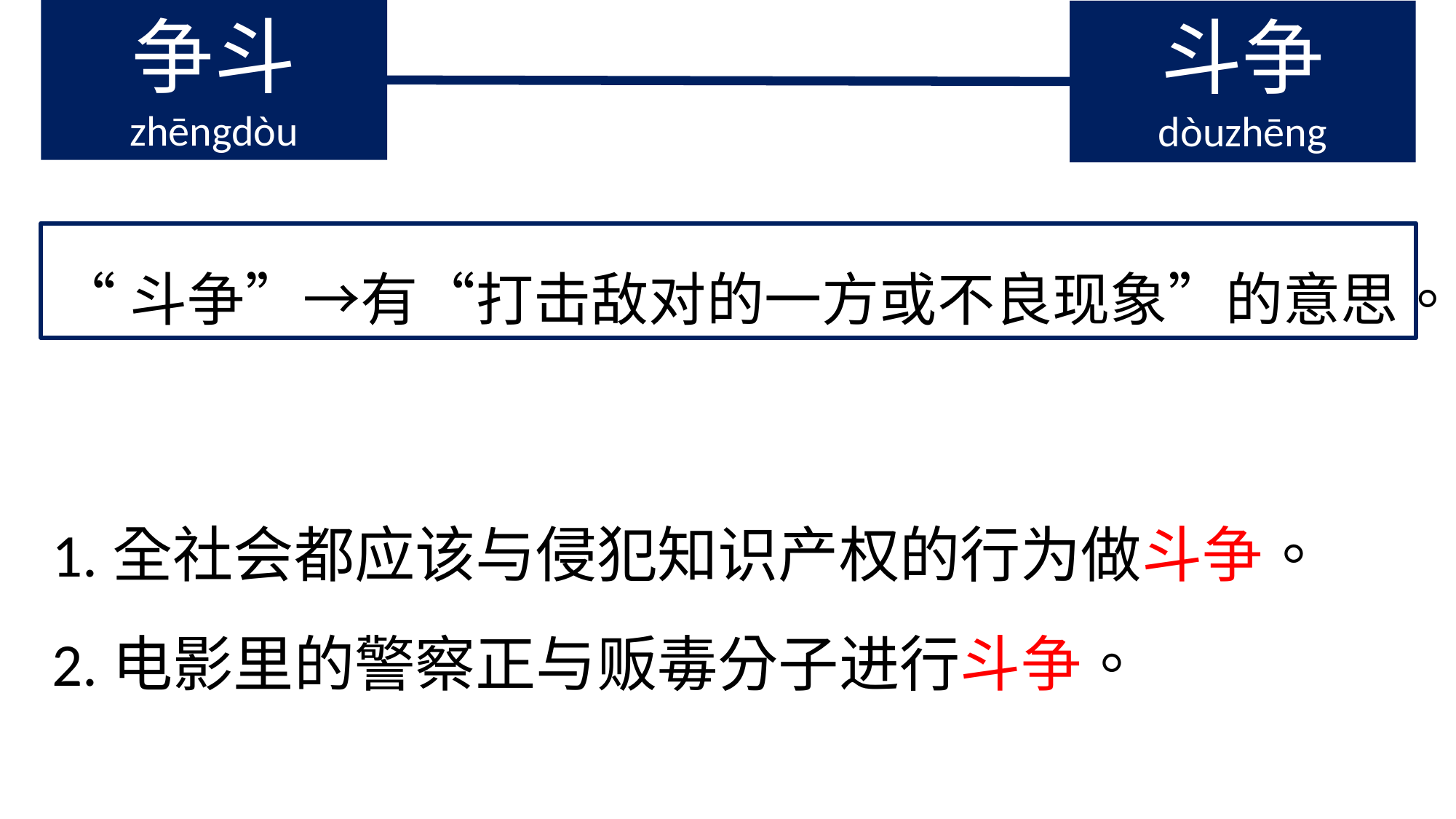

争斗
zhēngdòu
斗争
dòuzhēng

“斗争”→有“打击敌对的一方或不良现象”的意思。
1.全社会都应该与侵犯知识产权的行为做斗争。
2.电影里的警察正与贩毒分子进行斗争。